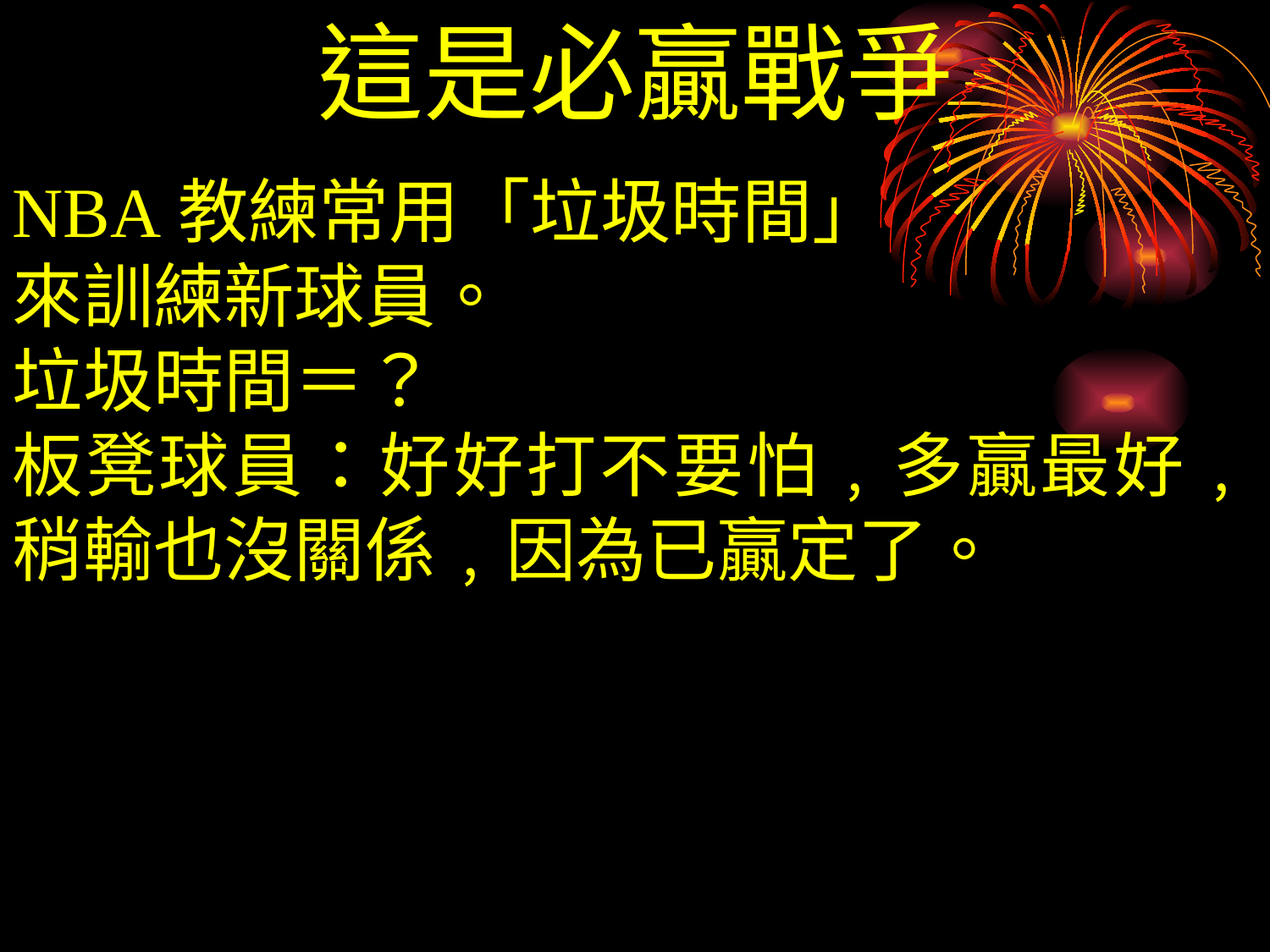

這是必贏戰爭

NBA教練常用「垃圾時間」
來訓練新球員。
垃圾時間＝？
板凳球員：好好打不要怕﹐多贏最好﹐稍輸也沒關係﹐因為已贏定了。